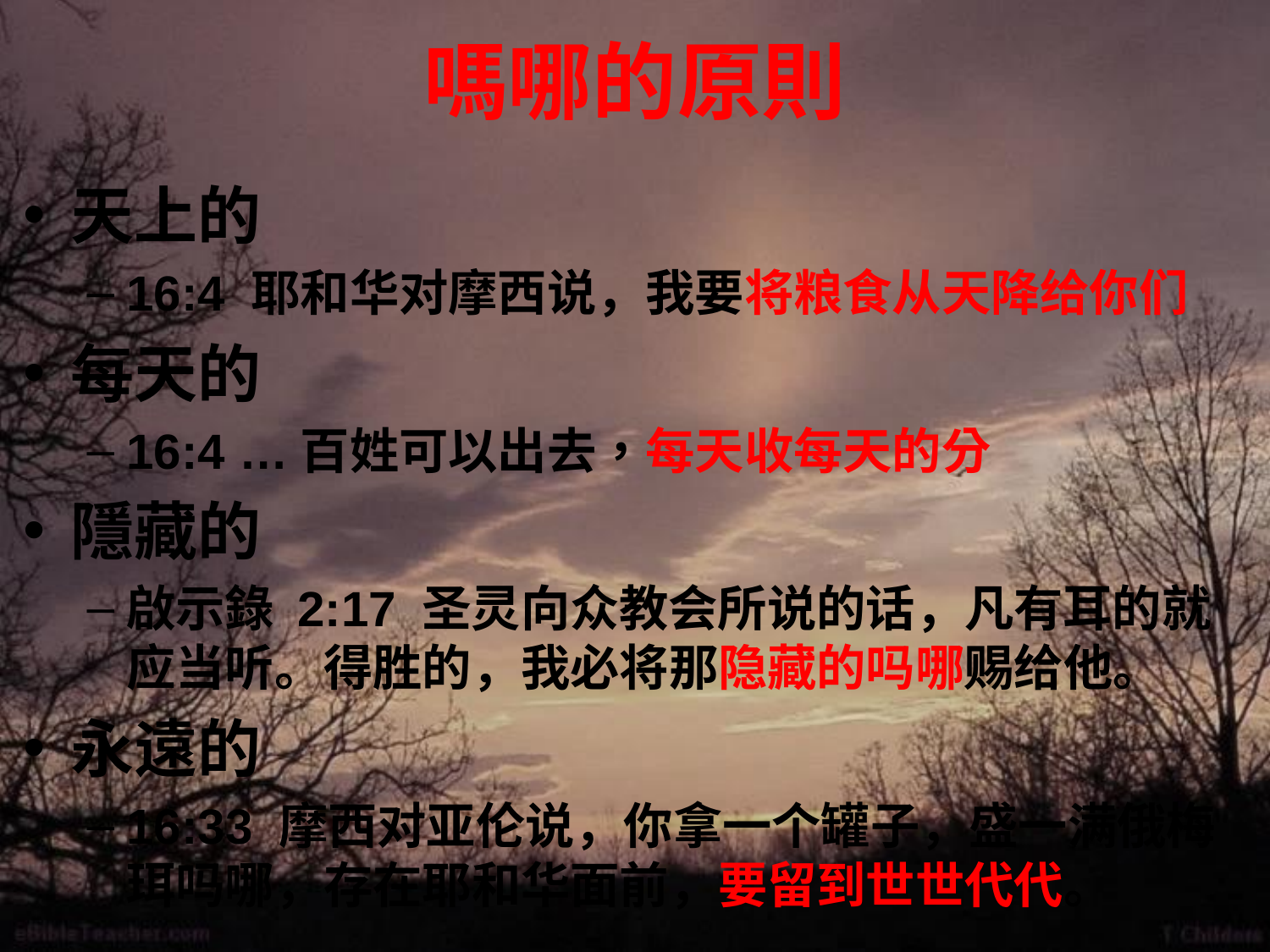

# 嗎哪的原則
天上的
16:4 耶和华对摩西说，我要将粮食从天降给你们
每天的
16:4 …百姓可以出去，每天收每天的分
隱藏的
啟示錄 2:17 圣灵向众教会所说的话，凡有耳的就应当听。得胜的，我必将那隐藏的吗哪赐给他。
永遠的
16:33 摩西对亚伦说，你拿一个罐子，盛一满俄梅珥吗哪，存在耶和华面前，要留到世世代代。

16:4 耶和华对摩西说，我要将粮食从天降给你们